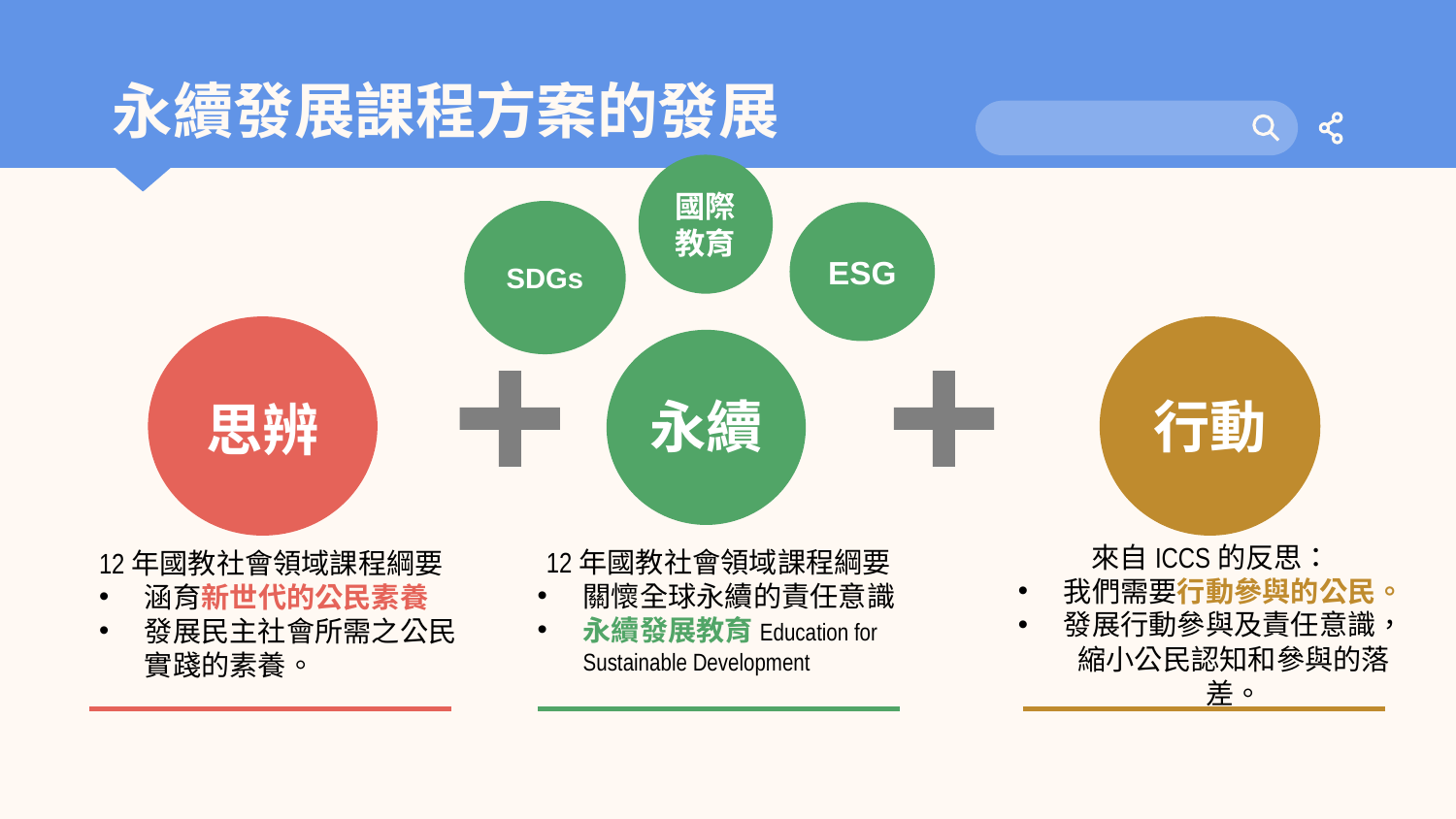

# 永續發展課程方案的發展

國際教育
SDGs
ESG

永續
行動

思辨
來自ICCS的反思：
我們需要行動參與的公民。
發展行動參與及責任意識，
縮小公民認知和參與的落差。
12年國教社會領域課程綱要
涵育新世代的公民素養
發展民主社會所需之公民實踐的素養。

12年國教社會領域課程綱要
關懷全球永續的責任意識
永續發展教育Education for Sustainable Development